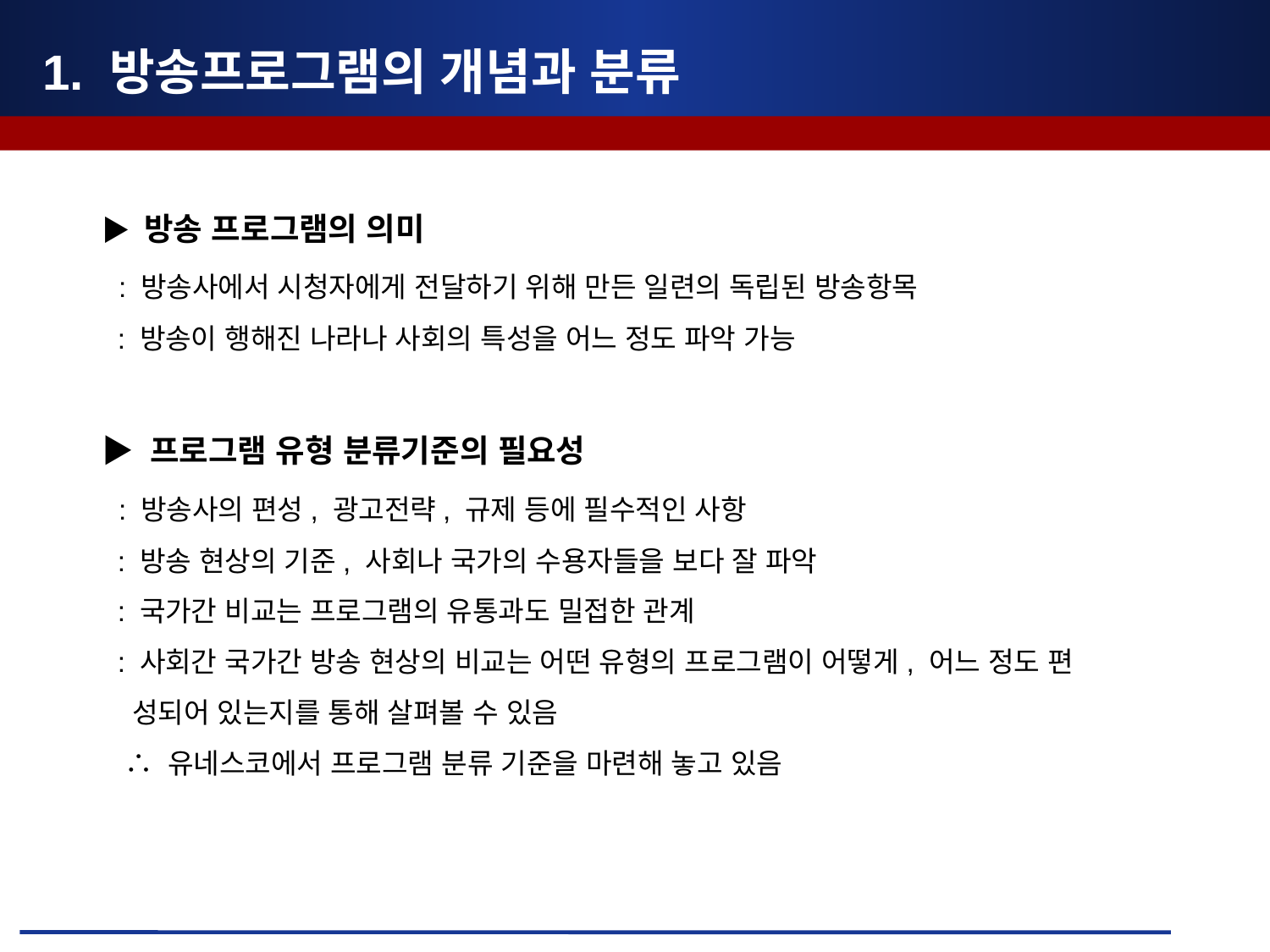

# 1. 방송프로그램의 개념과 분류
▶ 방송 프로그램의 의미
  : 방송사에서 시청자에게 전달하기 위해 만든 일련의 독립된 방송항목
  : 방송이 행해진 나라나 사회의 특성을 어느 정도 파악 가능

▶ 프로그램 유형 분류기준의 필요성
  : 방송사의 편성, 광고전략, 규제 등에 필수적인 사항
  : 방송 현상의 기준, 사회나 국가의 수용자들을 보다 잘 파악
  : 국가간 비교는 프로그램의 유통과도 밀접한 관계
  : 사회간 국가간 방송 현상의 비교는 어떤 유형의 프로그램이 어떻게, 어느 정도 편
   성되어 있는지를 통해 살펴볼 수 있음
   ∴ 유네스코에서 프로그램 분류 기준을 마련해 놓고 있음